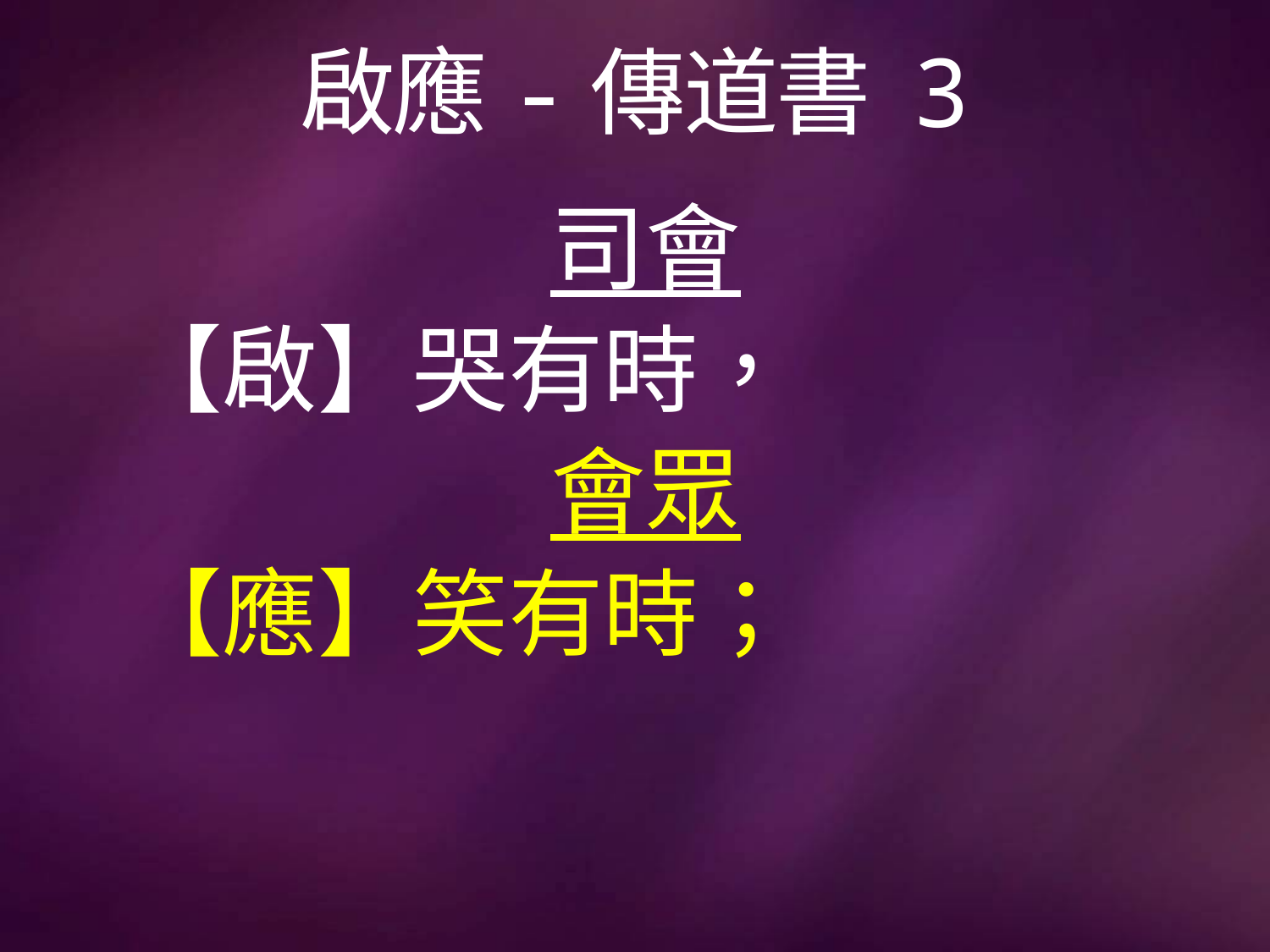

# 啟應-傳道書 3
司會
【啟】哭有時，
會眾
【應】笑有時；